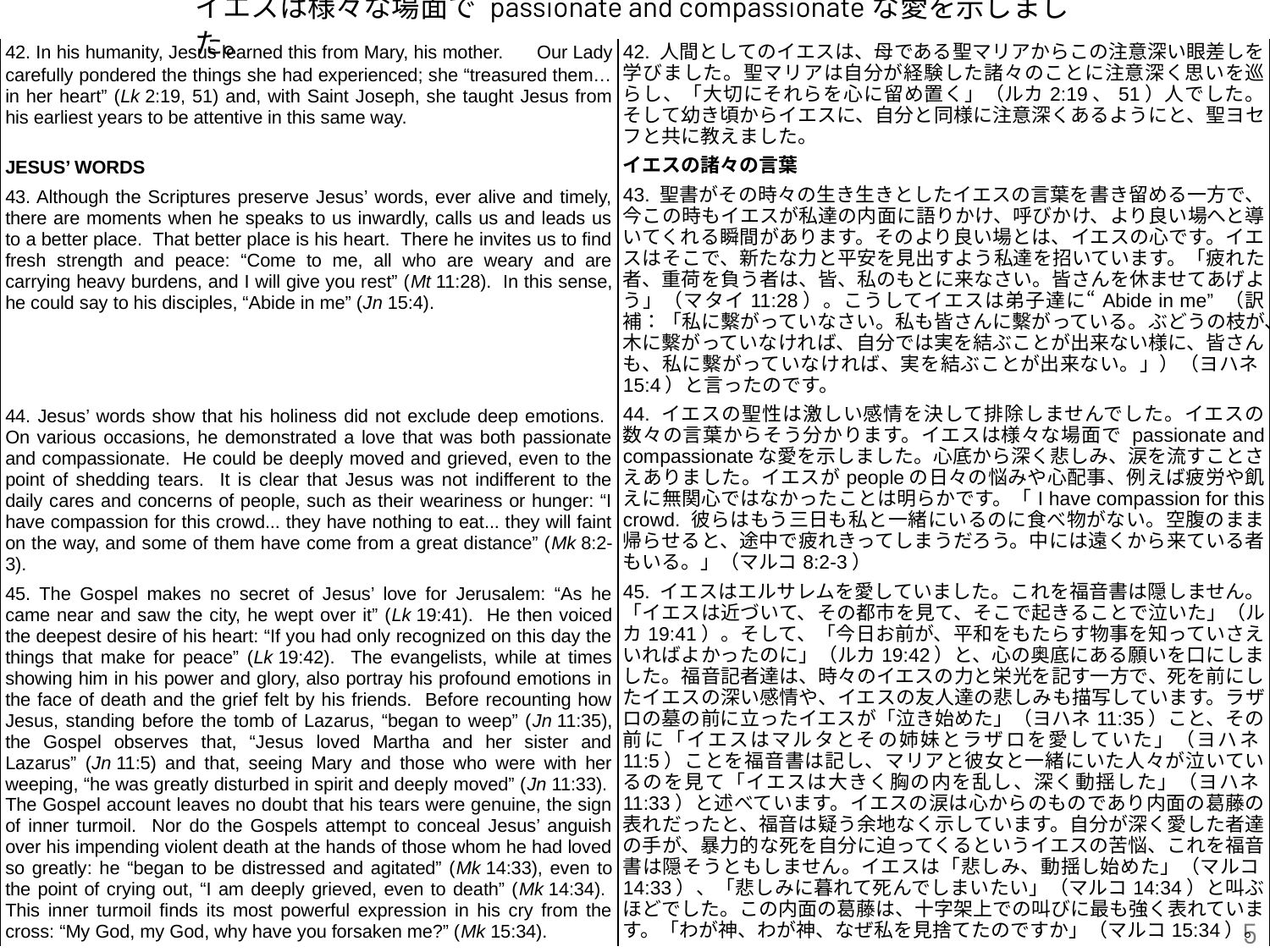

# イエスは様々な場面で passionate and compassionateな愛を示しました。
| 42. In his humanity, Jesus learned this from Mary, his mother.　 Our Lady carefully pondered the things she had experienced; she “treasured them… in her heart” (Lk 2:19, 51) and, with Saint Joseph, she taught Jesus from his earliest years to be attentive in this same way. | 42. 人間としてのイエスは、母である聖マリアからこの注意深い眼差しを学びました。聖マリアは自分が経験した諸々のことに注意深く思いを巡らし、「大切にそれらを心に留め置く」（ルカ2:19、51）人でした。そして幼き頃からイエスに、自分と同様に注意深くあるようにと、聖ヨセフと共に教えました。 |
| --- | --- |
| JESUS’ WORDS | イエスの諸々の言葉 |
| 43. Although the Scriptures preserve Jesus’ words, ever alive and timely, there are moments when he speaks to us inwardly, calls us and leads us to a better place. That better place is his heart. There he invites us to find fresh strength and peace: “Come to me, all who are weary and are carrying heavy burdens, and I will give you rest” (Mt 11:28). In this sense, he could say to his disciples, “Abide in me” (Jn 15:4). | 43. 聖書がその時々の生き生きとしたイエスの言葉を書き留める一方で、今この時もイエスが私達の内面に語りかけ、呼びかけ、より良い場へと導いてくれる瞬間があります。そのより良い場とは、イエスの心です。イエスはそこで、新たな力と平安を見出すよう私達を招いています。「疲れた者、重荷を負う者は、皆、私のもとに来なさい。皆さんを休ませてあげよう」（マタイ11:28）。こうしてイエスは弟子達に“Abide in me” （訳補：「私に繫がっていなさい。私も皆さんに繫がっている。ぶどうの枝が、木に繫がっていなければ、自分では実を結ぶことが出来ない様に、皆さんも、私に繫がっていなければ、実を結ぶことが出来ない。」）（ヨハネ15:4）と言ったのです。 |
| 44. Jesus’ words show that his holiness did not exclude deep emotions. On various occasions, he demonstrated a love that was both passionate and compassionate. He could be deeply moved and grieved, even to the point of shedding tears. It is clear that Jesus was not indifferent to the daily cares and concerns of people, such as their weariness or hunger: “I have compassion for this crowd... they have nothing to eat... they will faint on the way, and some of them have come from a great distance” (Mk 8:2-3). | 44. イエスの聖性は激しい感情を決して排除しませんでした。イエスの数々の言葉からそう分かります。イエスは様々な場面で passionate and compassionateな愛を示しました。心底から深く悲しみ、涙を流すことさえありました。イエスがpeopleの日々の悩みや心配事、例えば疲労や飢えに無関心ではなかったことは明らかです。「I have compassion for this crowd. 彼らはもう三日も私と一緒にいるのに食べ物がない。空腹のまま帰らせると、途中で疲れきってしまうだろう。中には遠くから来ている者もいる。」（マルコ8:2-3） |
| 45. The Gospel makes no secret of Jesus’ love for Jerusalem: “As he came near and saw the city, he wept over it” (Lk 19:41). He then voiced the deepest desire of his heart: “If you had only recognized on this day the things that make for peace” (Lk 19:42). The evangelists, while at times showing him in his power and glory, also portray his profound emotions in the face of death and the grief felt by his friends. Before recounting how Jesus, standing before the tomb of Lazarus, “began to weep” (Jn 11:35), the Gospel observes that, “Jesus loved Martha and her sister and Lazarus” (Jn 11:5) and that, seeing Mary and those who were with her weeping, “he was greatly disturbed in spirit and deeply moved” (Jn 11:33). The Gospel account leaves no doubt that his tears were genuine, the sign of inner turmoil. Nor do the Gospels attempt to conceal Jesus’ anguish over his impending violent death at the hands of those whom he had loved so greatly: he “began to be distressed and agitated” (Mk 14:33), even to the point of crying out, “I am deeply grieved, even to death” (Mk 14:34). This inner turmoil finds its most powerful expression in his cry from the cross: “My God, my God, why have you forsaken me?” (Mk 15:34). | 45. イエスはエルサレムを愛していました。これを福音書は隠しません。「イエスは近づいて、その都市を見て、そこで起きることで泣いた」（ルカ19:41）。そして、「今日お前が、平和をもたらす物事を知っていさえいればよかったのに」（ルカ19:42）と、心の奥底にある願いを口にしました。福音記者達は、時々のイエスの力と栄光を記す一方で、死を前にしたイエスの深い感情や、イエスの友人達の悲しみも描写しています。ラザロの墓の前に立ったイエスが「泣き始めた」（ヨハネ11:35）こと、その前に「イエスはマルタとその姉妹とラザロを愛していた」（ヨハネ11:5）ことを福音書は記し、マリアと彼女と一緒にいた人々が泣いているのを見て「イエスは大きく胸の内を乱し、深く動揺した」（ヨハネ11:33）と述べています。イエスの涙は心からのものであり内面の葛藤の表れだったと、福音は疑う余地なく示しています。自分が深く愛した者達の手が、暴力的な死を自分に迫ってくるというイエスの苦悩、これを福音書は隠そうともしません。イエスは「悲しみ、動揺し始めた」（マルコ14:33）、「悲しみに暮れて死んでしまいたい」（マルコ14:34）と叫ぶほどでした。この内面の葛藤は、十字架上での叫びに最も強く表れています。「わが神、わが神、なぜ私を見捨てたのですか」（マルコ15:34）。 |
5